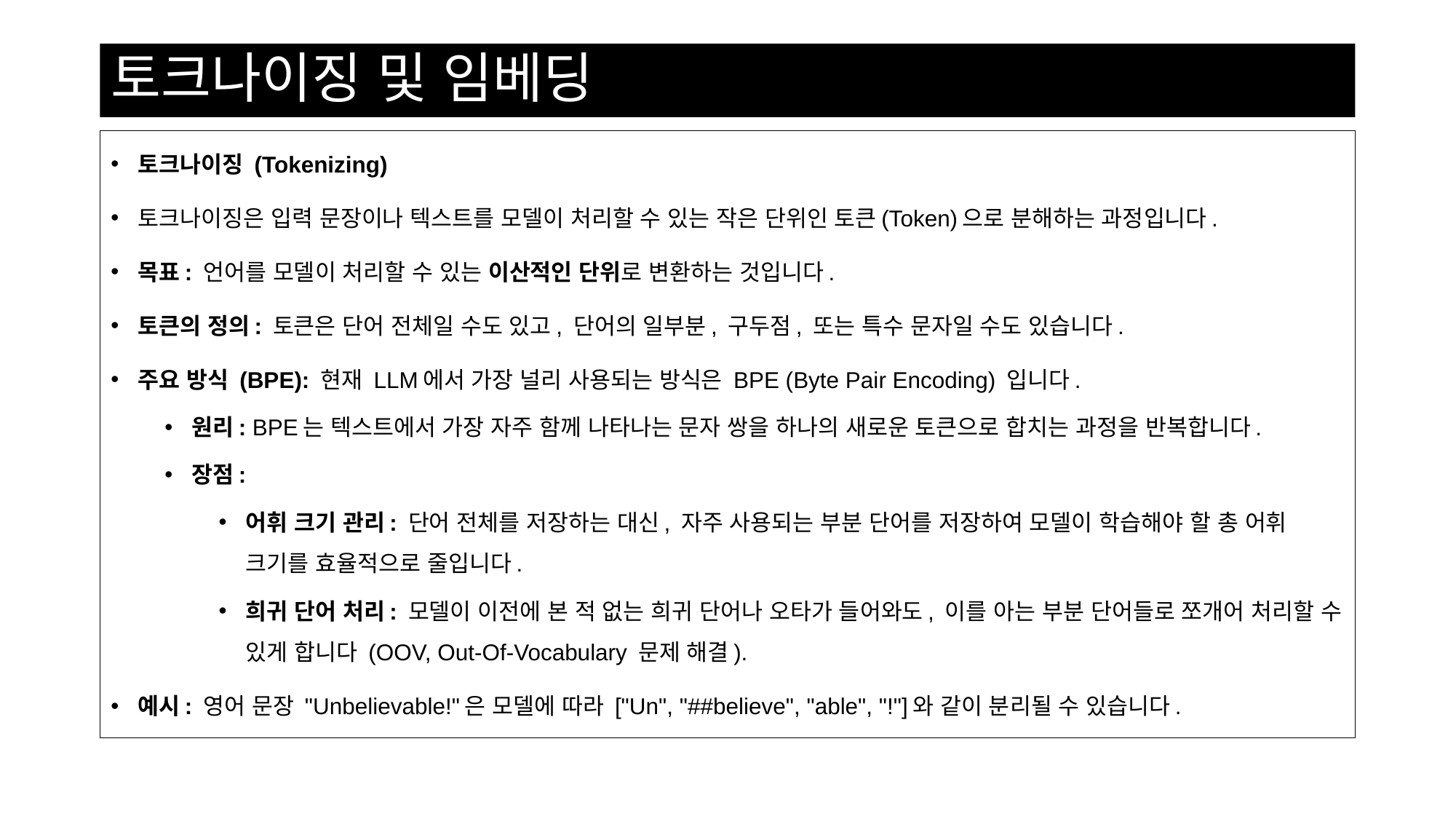

# 토크나이징 및 임베딩
토크나이징 (Tokenizing)
토크나이징은 입력 문장이나 텍스트를 모델이 처리할 수 있는 작은 단위인 토큰(Token)으로 분해하는 과정입니다.
목표: 언어를 모델이 처리할 수 있는 이산적인 단위로 변환하는 것입니다.
토큰의 정의: 토큰은 단어 전체일 수도 있고, 단어의 일부분, 구두점, 또는 특수 문자일 수도 있습니다.
주요 방식 (BPE): 현재 LLM에서 가장 널리 사용되는 방식은 BPE (Byte Pair Encoding) 입니다.
원리: BPE는 텍스트에서 가장 자주 함께 나타나는 문자 쌍을 하나의 새로운 토큰으로 합치는 과정을 반복합니다.
장점:
어휘 크기 관리: 단어 전체를 저장하는 대신, 자주 사용되는 부분 단어를 저장하여 모델이 학습해야 할 총 어휘 크기를 효율적으로 줄입니다.
희귀 단어 처리: 모델이 이전에 본 적 없는 희귀 단어나 오타가 들어와도, 이를 아는 부분 단어들로 쪼개어 처리할 수 있게 합니다 (OOV, Out-Of-Vocabulary 문제 해결).
예시: 영어 문장 "Unbelievable!"은 모델에 따라 ["Un", "##believe", "able", "!"]와 같이 분리될 수 있습니다.